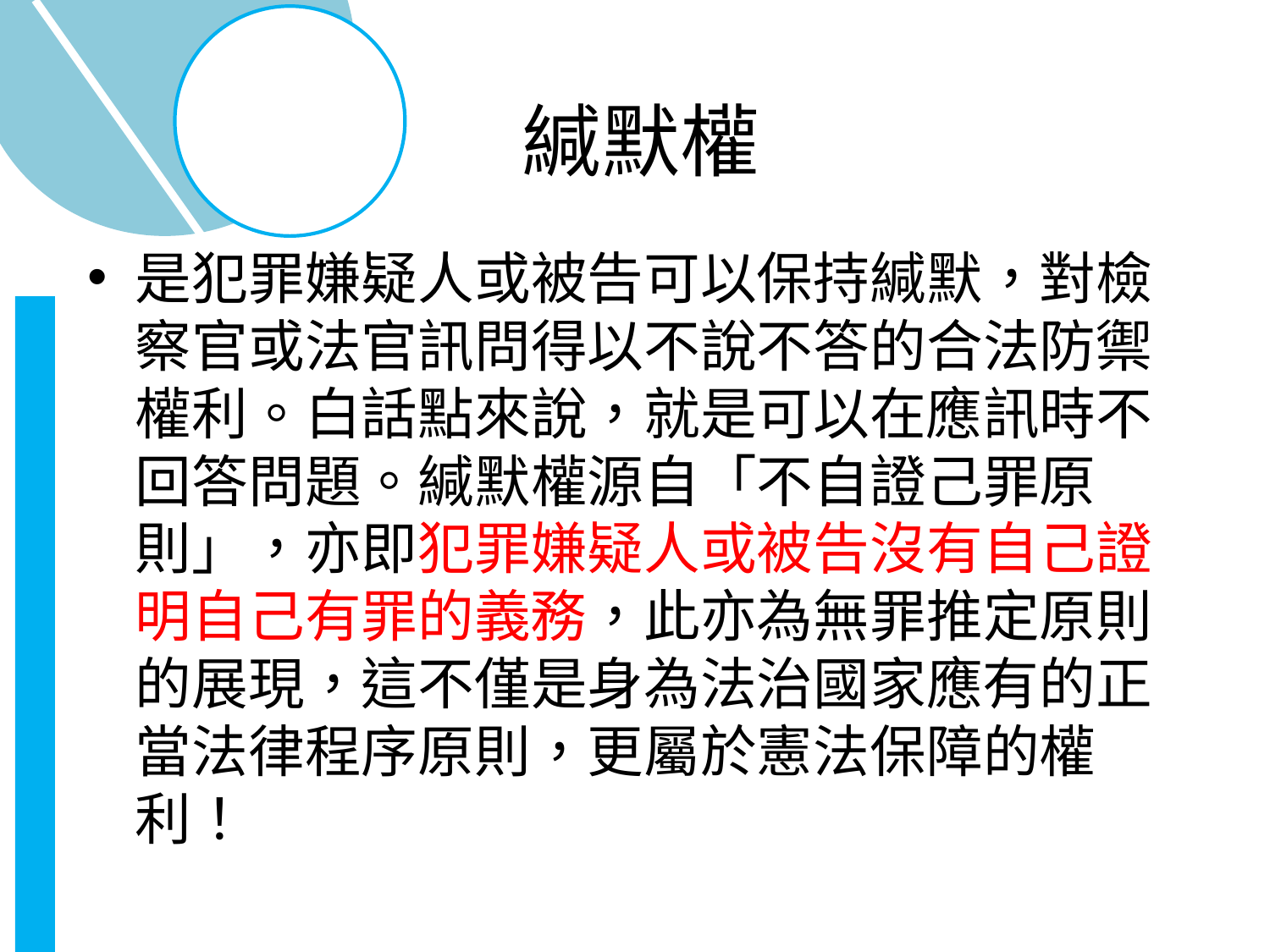

# 緘默權
是犯罪嫌疑人或被告可以保持緘默，對檢察官或法官訊問得以不說不答的合法防禦權利。白話點來說，就是可以在應訊時不回答問題。緘默權源自「不自證己罪原則」，亦即犯罪嫌疑人或被告沒有自己證明自己有罪的義務，此亦為無罪推定原則的展現，這不僅是身為法治國家應有的正當法律程序原則，更屬於憲法保障的權利！